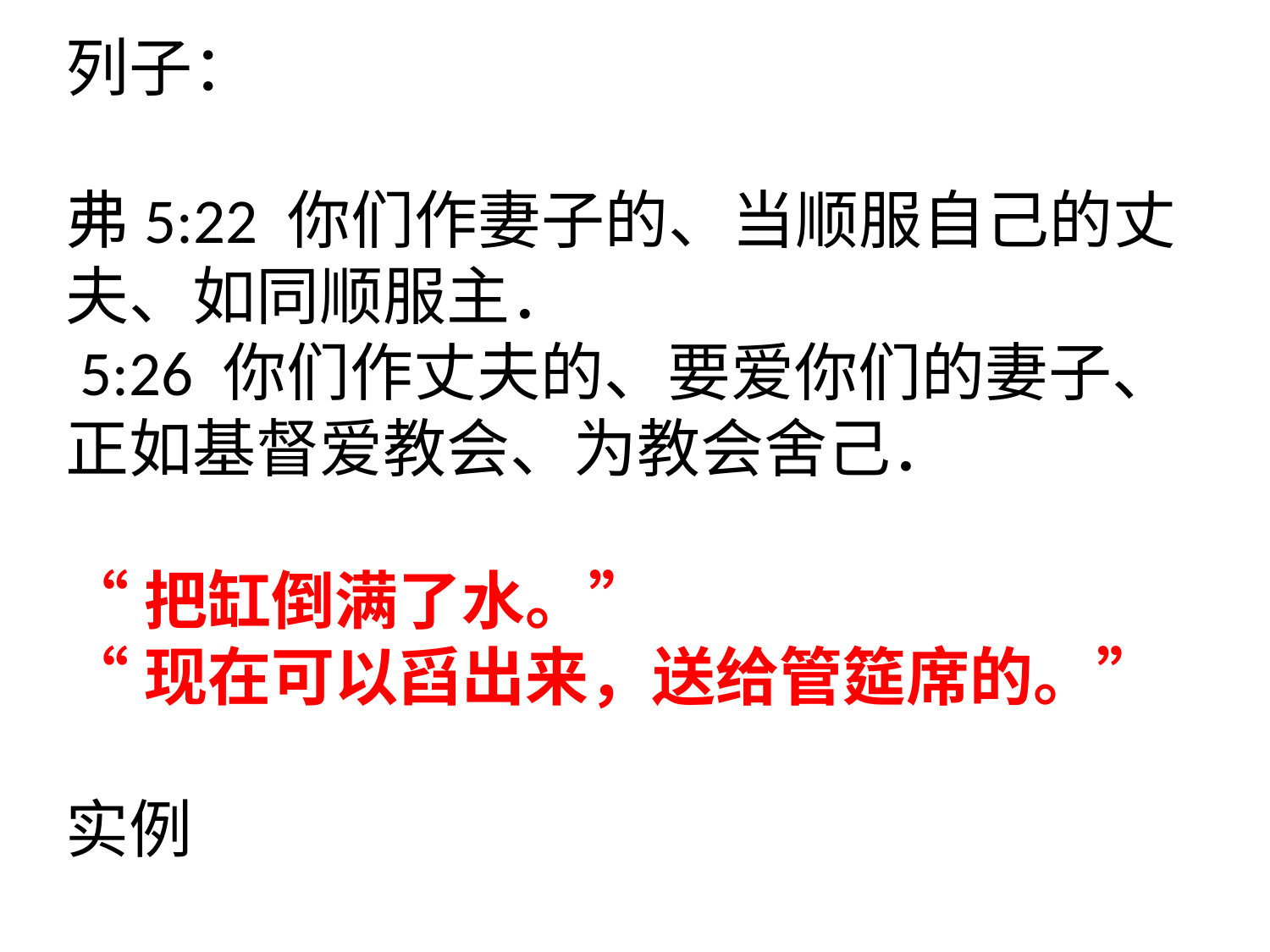

列子：

弗5:22 你们作妻子的、当顺服自己的丈夫、如同顺服主．
 5:26 你们作丈夫的、要爱你们的妻子、正如基督爱教会、为教会舍己．

“把缸倒满了水。”
“现在可以舀出来，送给管筵席的。”

实例
#